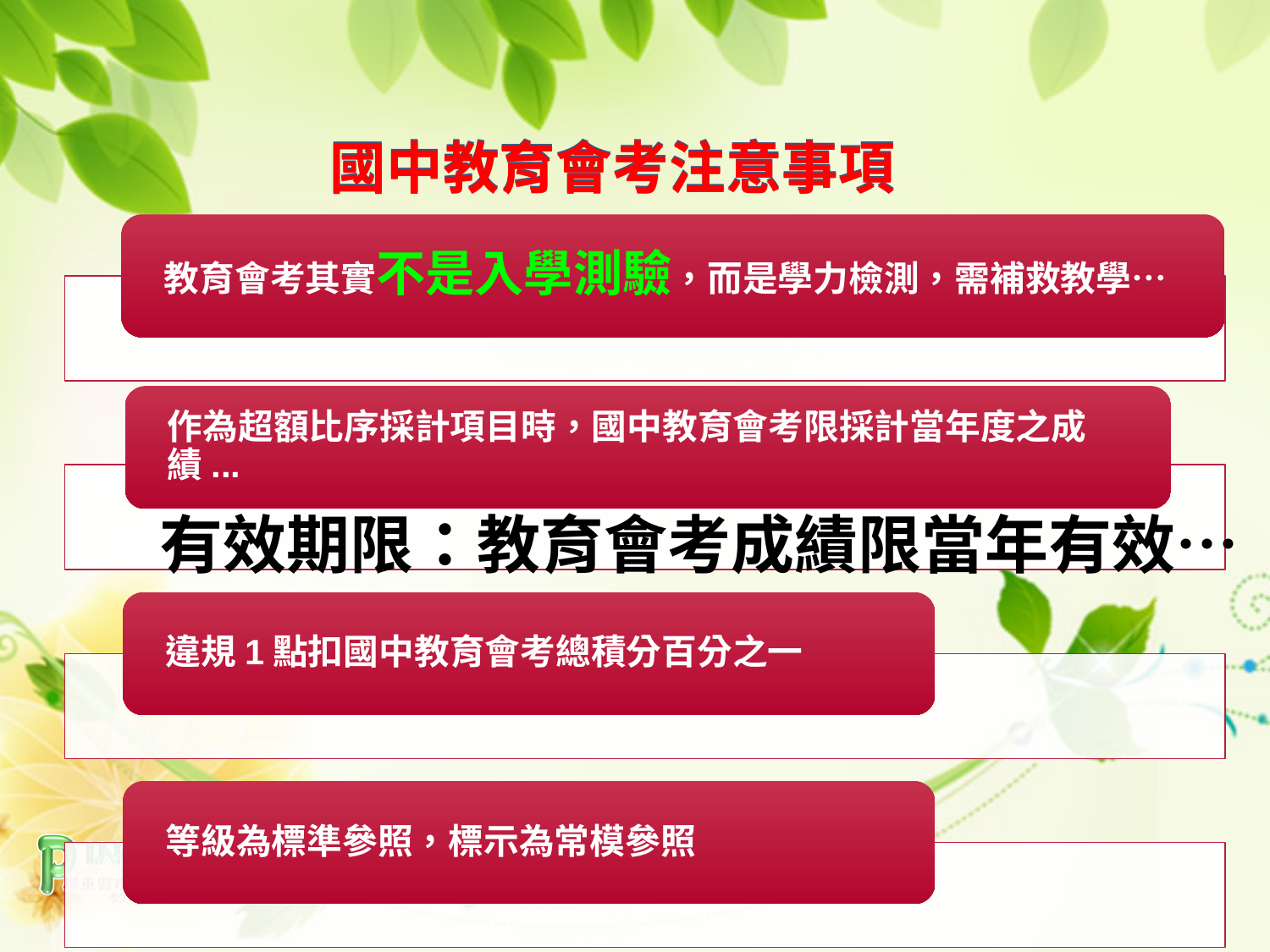

國中教育會考注意事項
國中教育會考注意事項
教育會考其實不是入學測驗，而是學力檢測，需補救教學…
作為超額比序採計項目時，國中教育會考限採計當年度之成績...
違規1點扣國中教育會考總積分百分之一
等級為標準參照，標示為常模參照
有效期限：教育會考成績限當年有效…